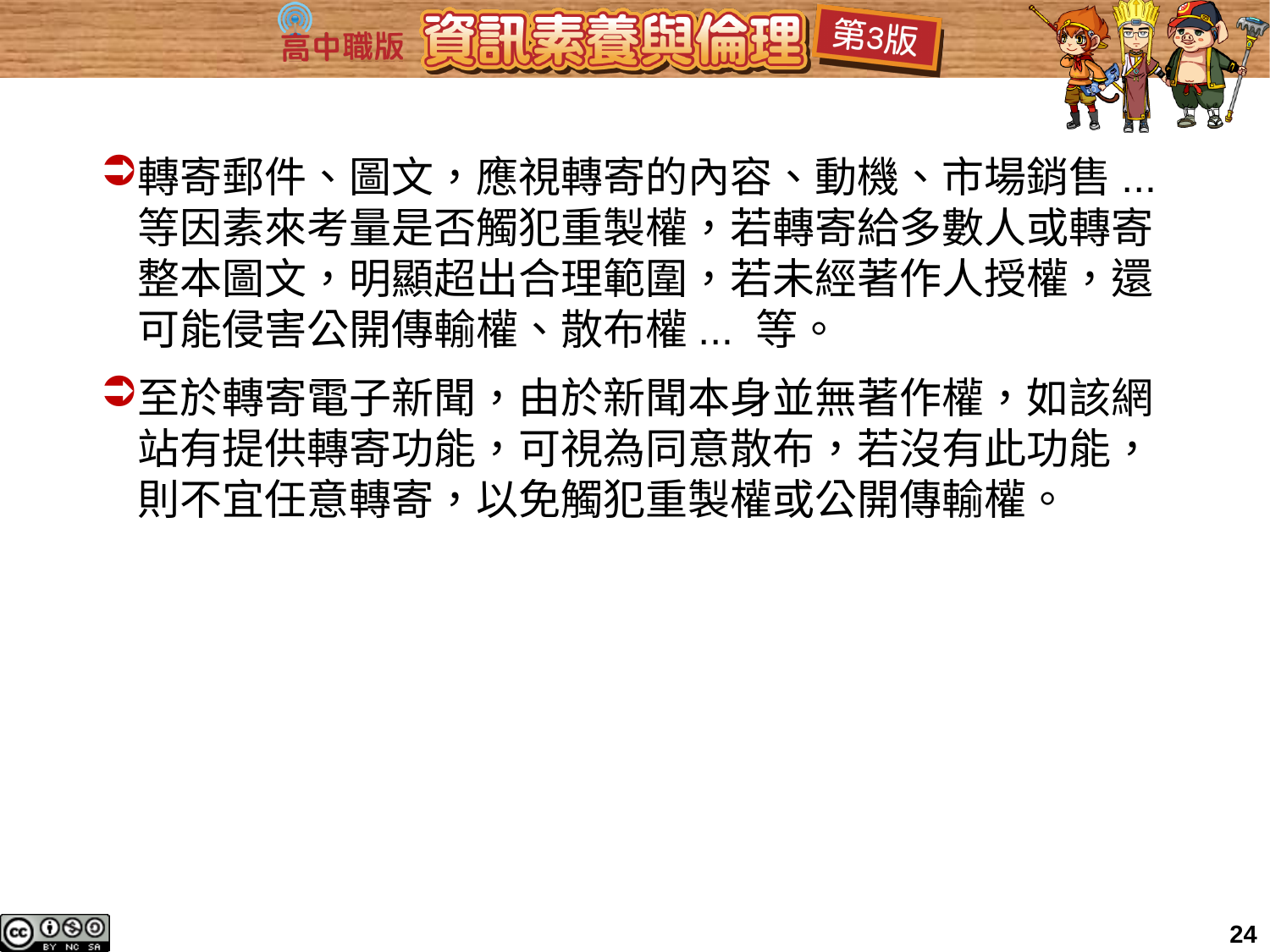

轉寄郵件、圖文，應視轉寄的內容、動機、市場銷售... 等因素來考量是否觸犯重製權，若轉寄給多數人或轉寄整本圖文，明顯超出合理範圍，若未經著作人授權，還可能侵害公開傳輸權、散布權... 等。
至於轉寄電子新聞，由於新聞本身並無著作權，如該網站有提供轉寄功能，可視為同意散布，若沒有此功能，則不宜任意轉寄，以免觸犯重製權或公開傳輸權。
24